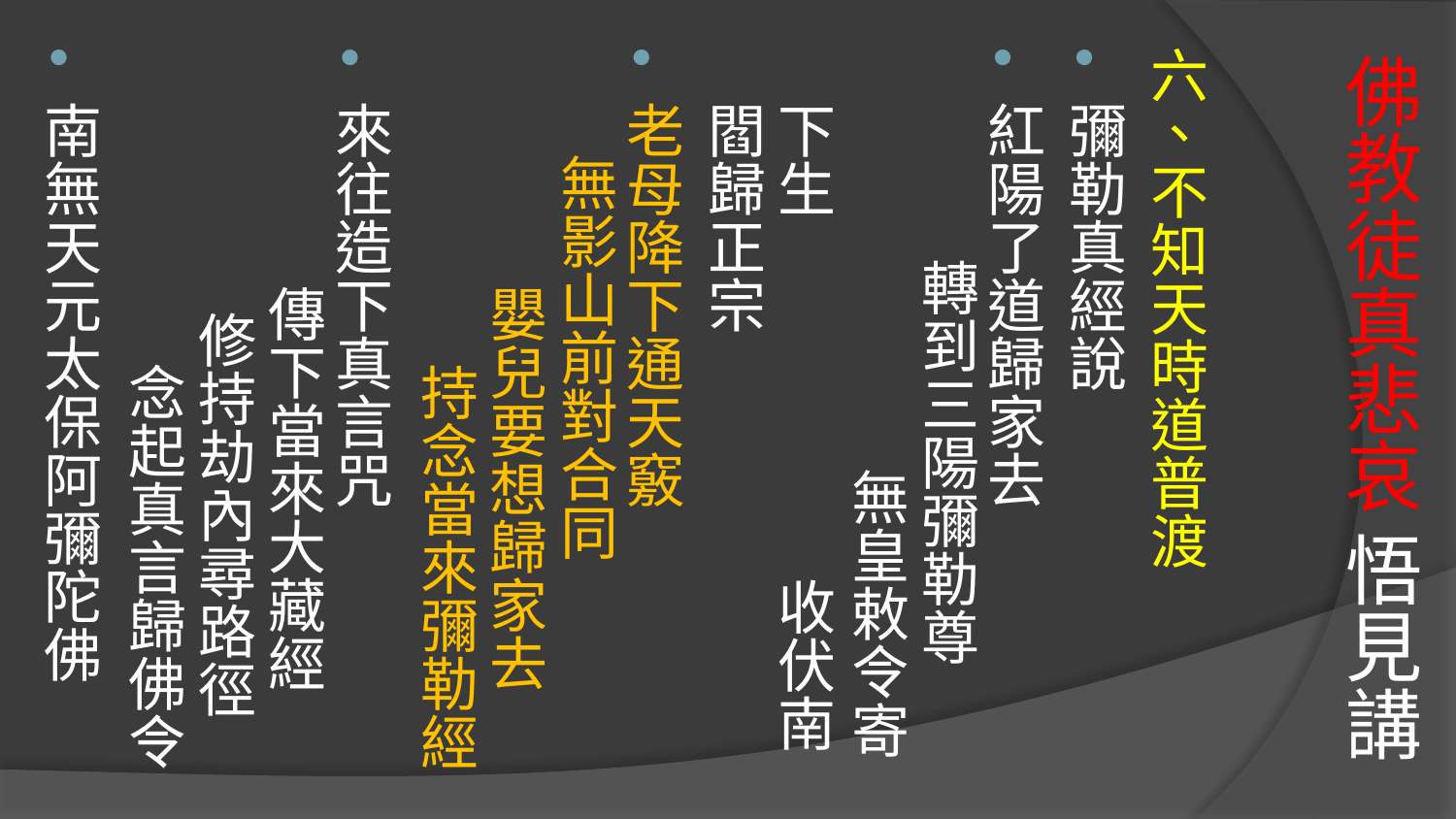

# 佛教徒真悲哀 悟見講
六、不知天時道普渡
彌勒真經說
紅陽了道歸家去　                             轉到三陽彌勒尊                                     無皇敕令寄下生　                       收伏南閻歸正宗
老母降下通天竅　                     無影山前對合同                               嬰兒要想歸家去　                       持念當來彌勒經
來往造下真言咒　                               傳下當來大藏經                       修持劫內尋路徑　                     念起真言歸佛令
南無天元太保阿彌陀佛